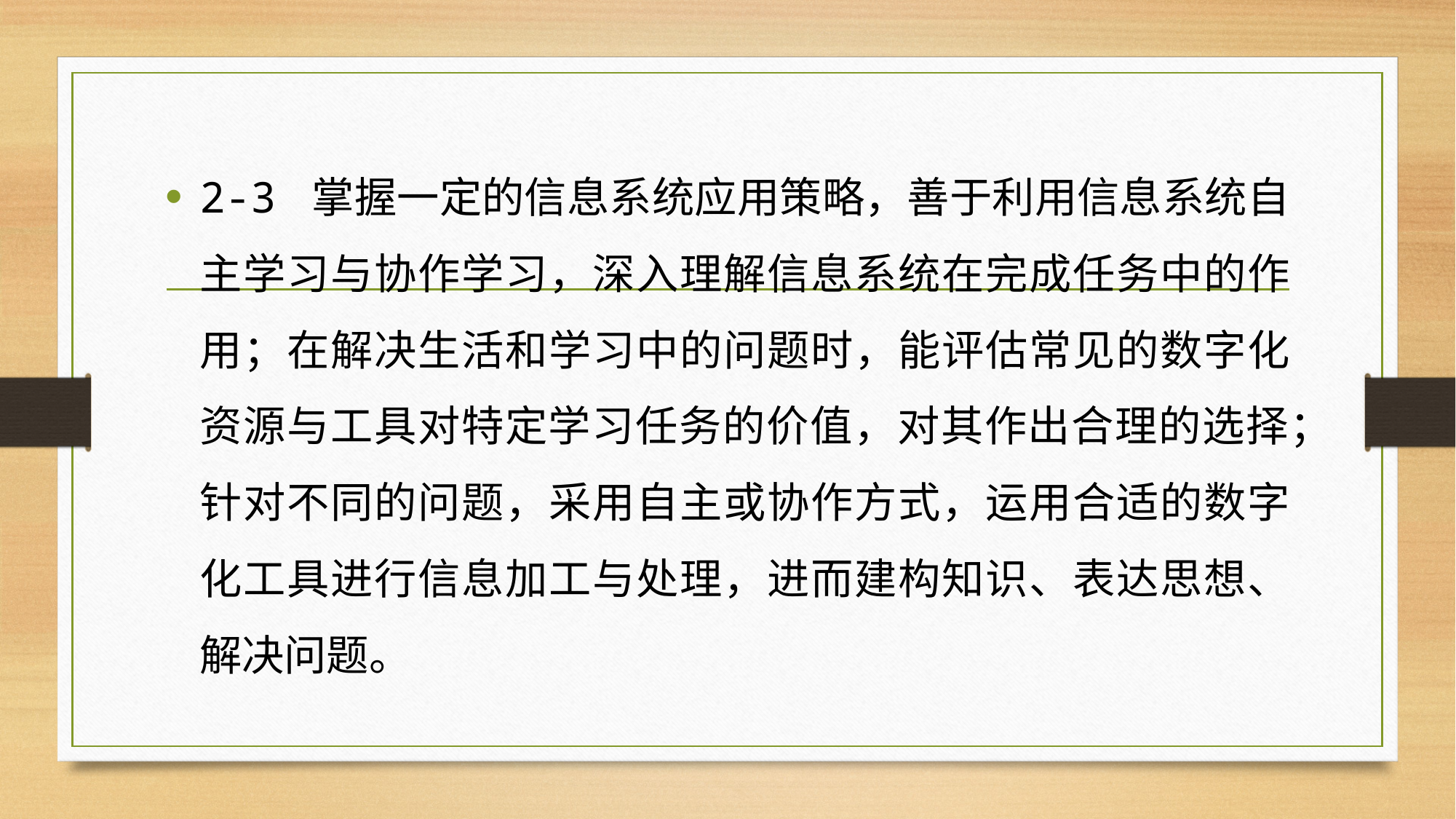

2-3 掌握一定的信息系统应用策略，善于利用信息系统自主学习与协作学习，深入理解信息系统在完成任务中的作用；在解决生活和学习中的问题时，能评估常见的数字化资源与工具对特定学习任务的价值，对其作出合理的选择；针对不同的问题，采用自主或协作方式，运用合适的数字化工具进行信息加工与处理，进而建构知识、表达思想、解决问题。